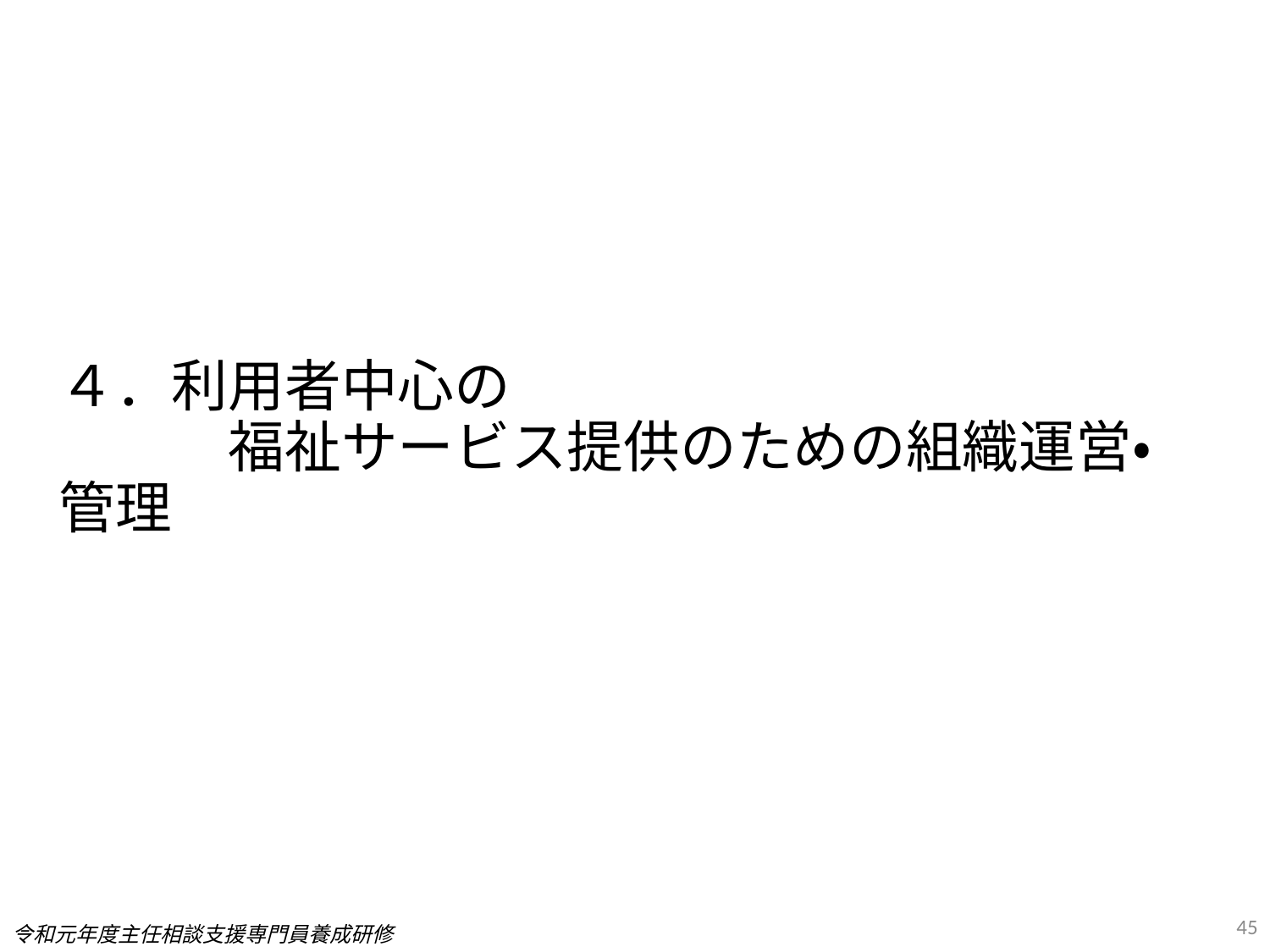

# ４．利用者中心の 　　　福祉サービス提供のための組織運営・管理
45
令和元年度主任相談支援専門員養成研修